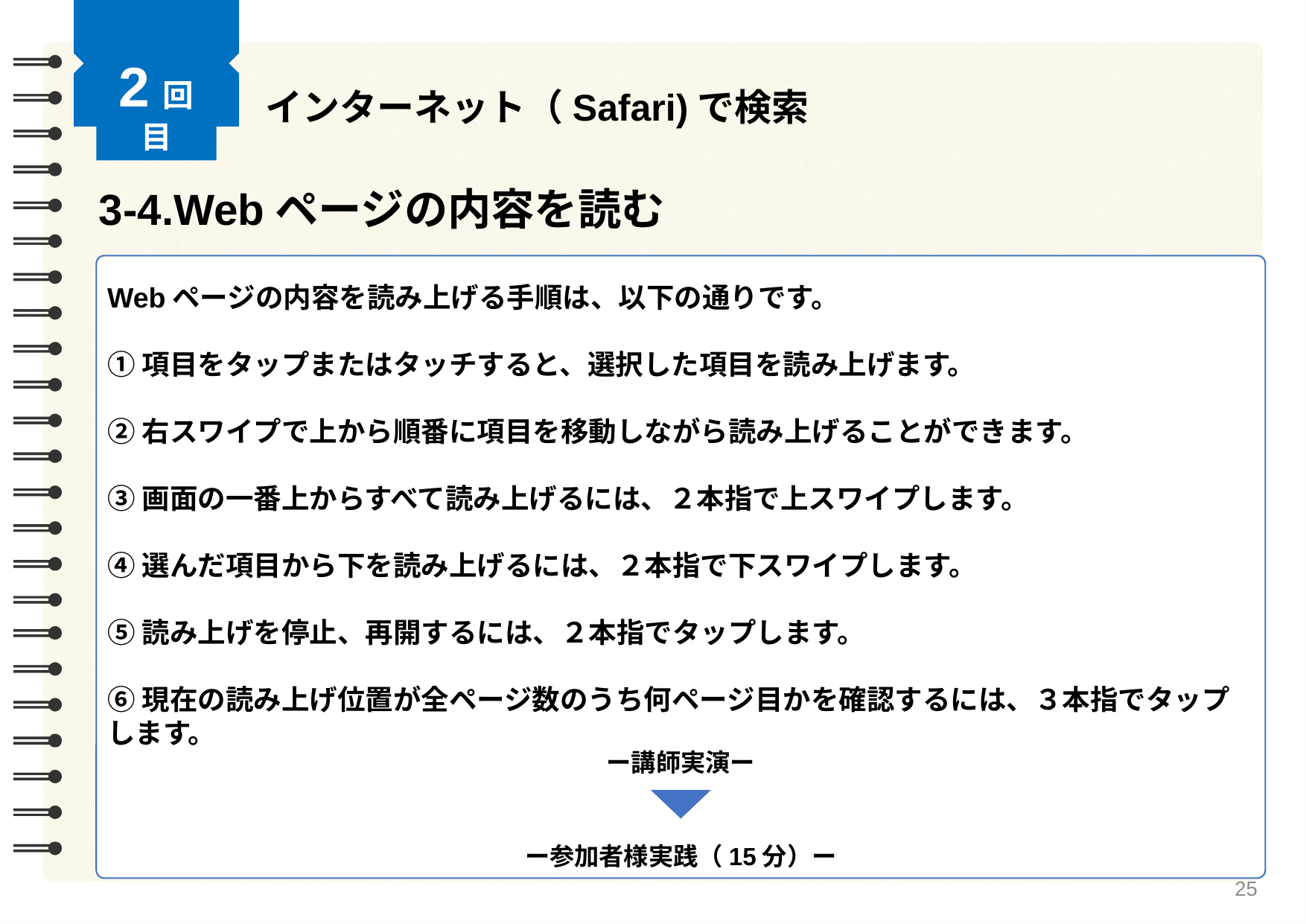

2回目
インターネット（Safari)で検索
3-4.Webページの内容を読む

Webページの内容を読み上げる手順は、以下の通りです。

①項目をタップまたはタッチすると、選択した項目を読み上げます。

②右スワイプで上から順番に項目を移動しながら読み上げることができます。

③画面の一番上からすべて読み上げるには、２本指で上スワイプします。

④選んだ項目から下を読み上げるには、２本指で下スワイプします。

⑤読み上げを停止、再開するには、２本指でタップします。

⑥現在の読み上げ位置が全ページ数のうち何ページ目かを確認するには、３本指でタップします。
ー講師実演ー

ー参加者様実践（15分）ー
25